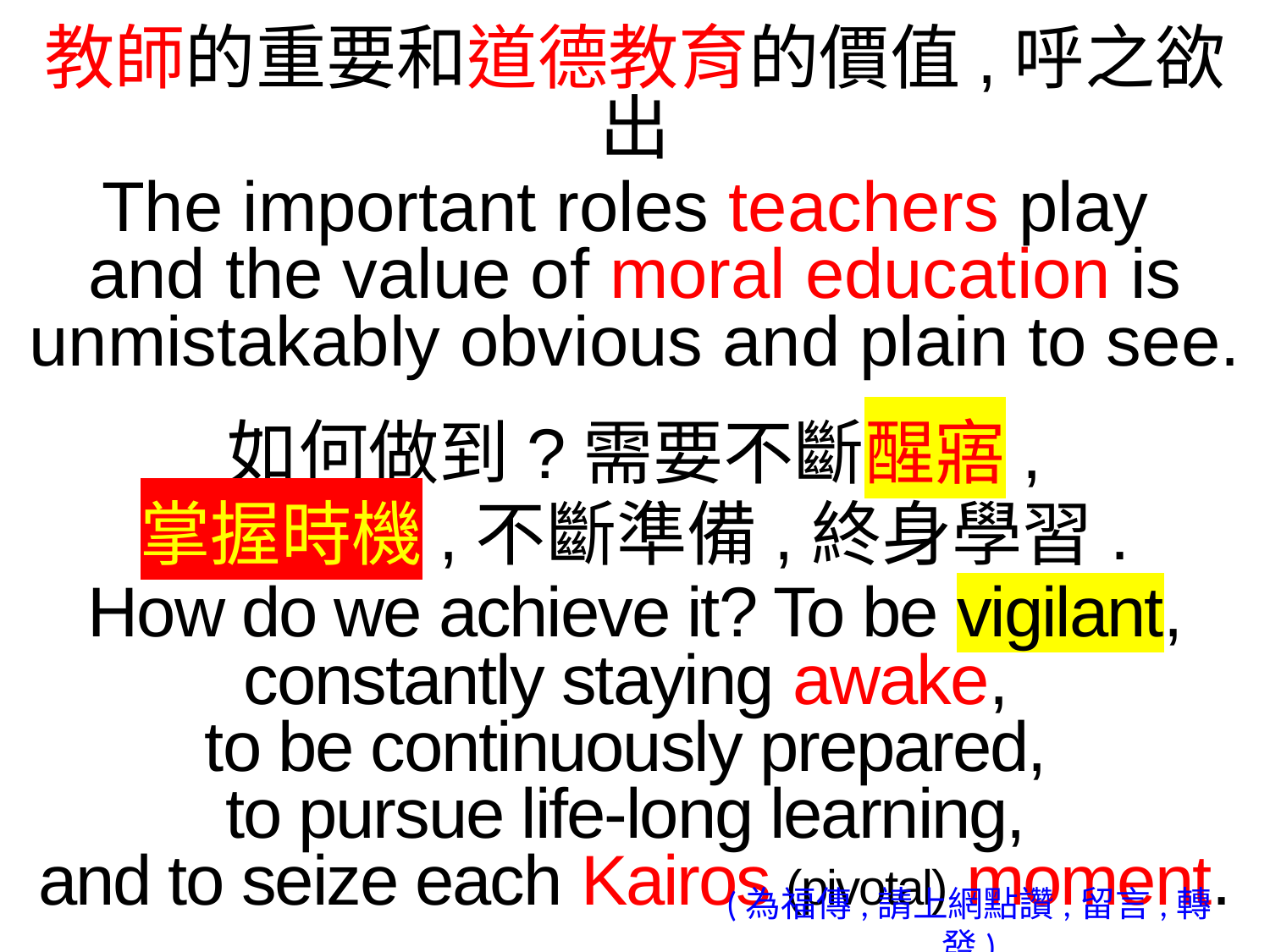

教師的重要和道德教育的價值,呼之欲出
The important roles teachers play
and the value of moral education is unmistakably obvious and plain to see.
如何做到?需要不斷醒寤,
掌握時機,不斷準備,終身學習.
How do we achieve it? To be vigilant, constantly staying awake,
to be continuously prepared,
to pursue life-long learning,
and to seize each Kairos (pivotal) moment.
(為福傳,請上網點讚,留言,轉發)